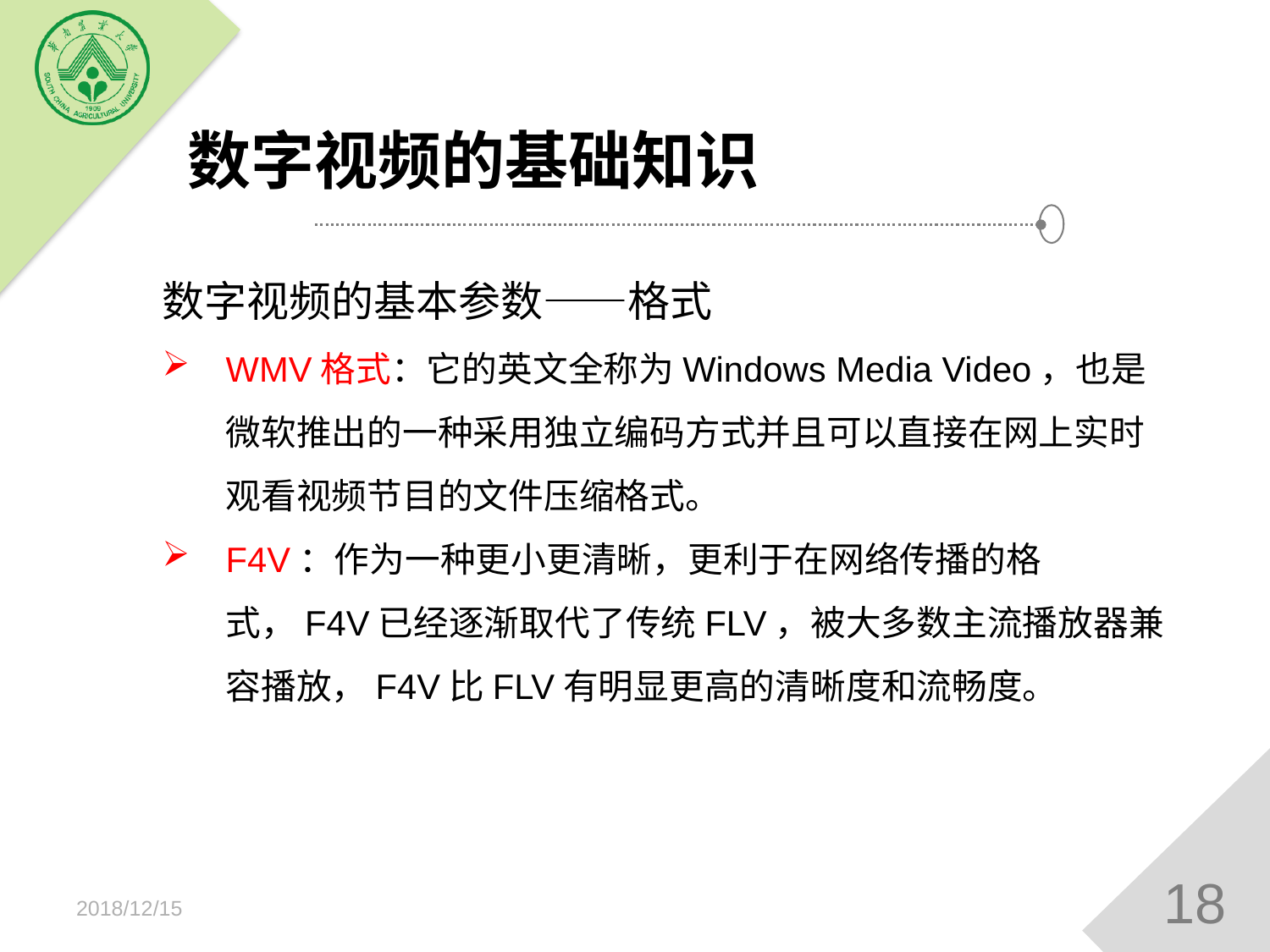

# 数字视频的基础知识
数字视频的基本参数——格式
WMV格式：它的英文全称为Windows Media Video，也是微软推出的一种采用独立编码方式并且可以直接在网上实时观看视频节目的文件压缩格式。
F4V：作为一种更小更清晰，更利于在网络传播的格式，F4V已经逐渐取代了传统FLV，被大多数主流播放器兼容播放，F4V比FLV有明显更高的清晰度和流畅度。
18
2018/12/15